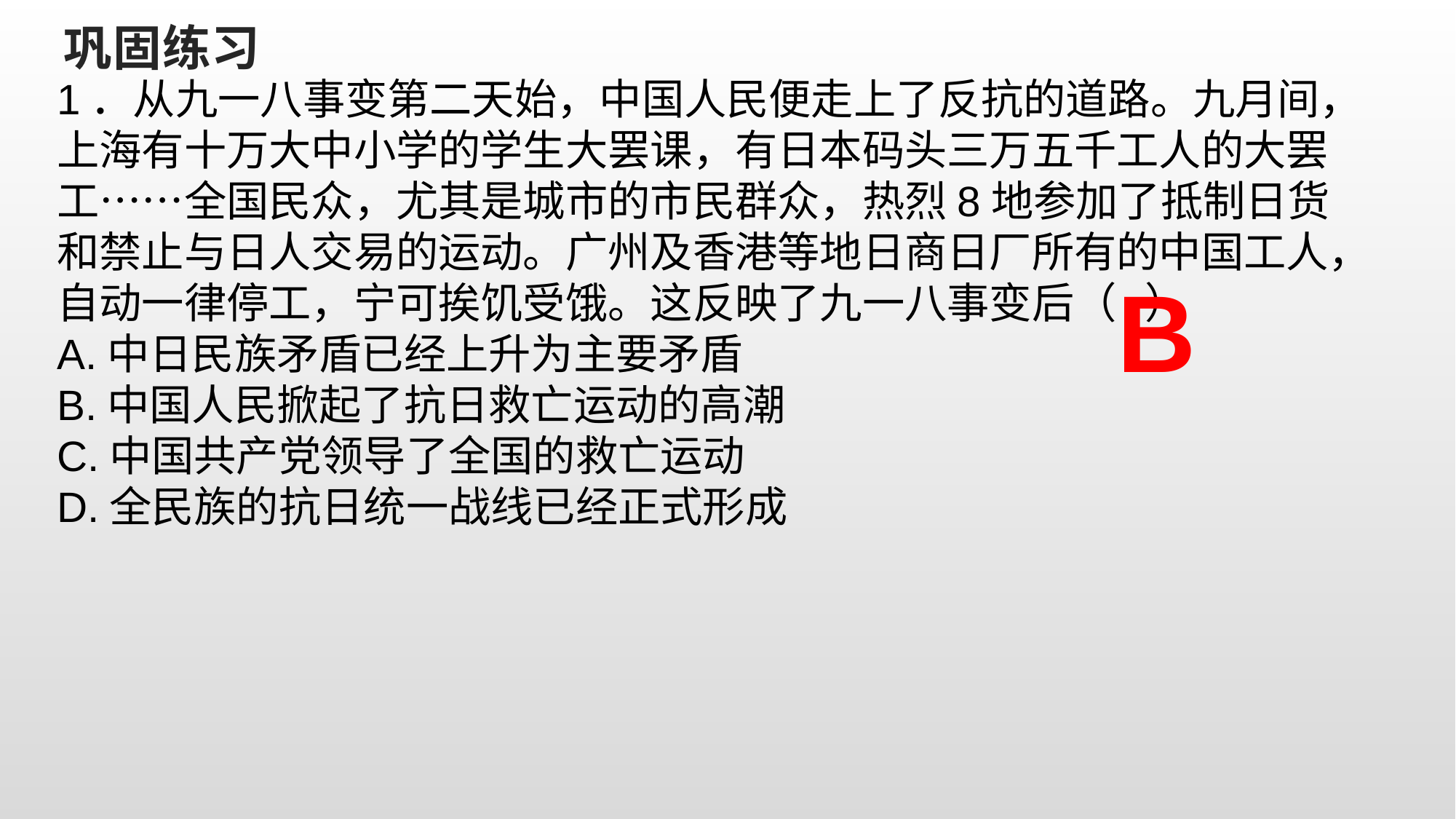

巩固练习
1．从九一八事变第二天始，中国人民便走上了反抗的道路。九月间，上海有十万大中小学的学生大罢课，有日本码头三万五千工人的大罢工……全国民众，尤其是城市的市民群众，热烈8地参加了抵制日货和禁止与日人交易的运动。广州及香港等地日商日厂所有的中国工人，自动一律停工，宁可挨饥受饿。这反映了九一八事变后（   ）
A.中日民族矛盾已经上升为主要矛盾
B.中国人民掀起了抗日救亡运动的高潮
C.中国共产党领导了全国的救亡运动
D.全民族的抗日统一战线已经正式形成
B